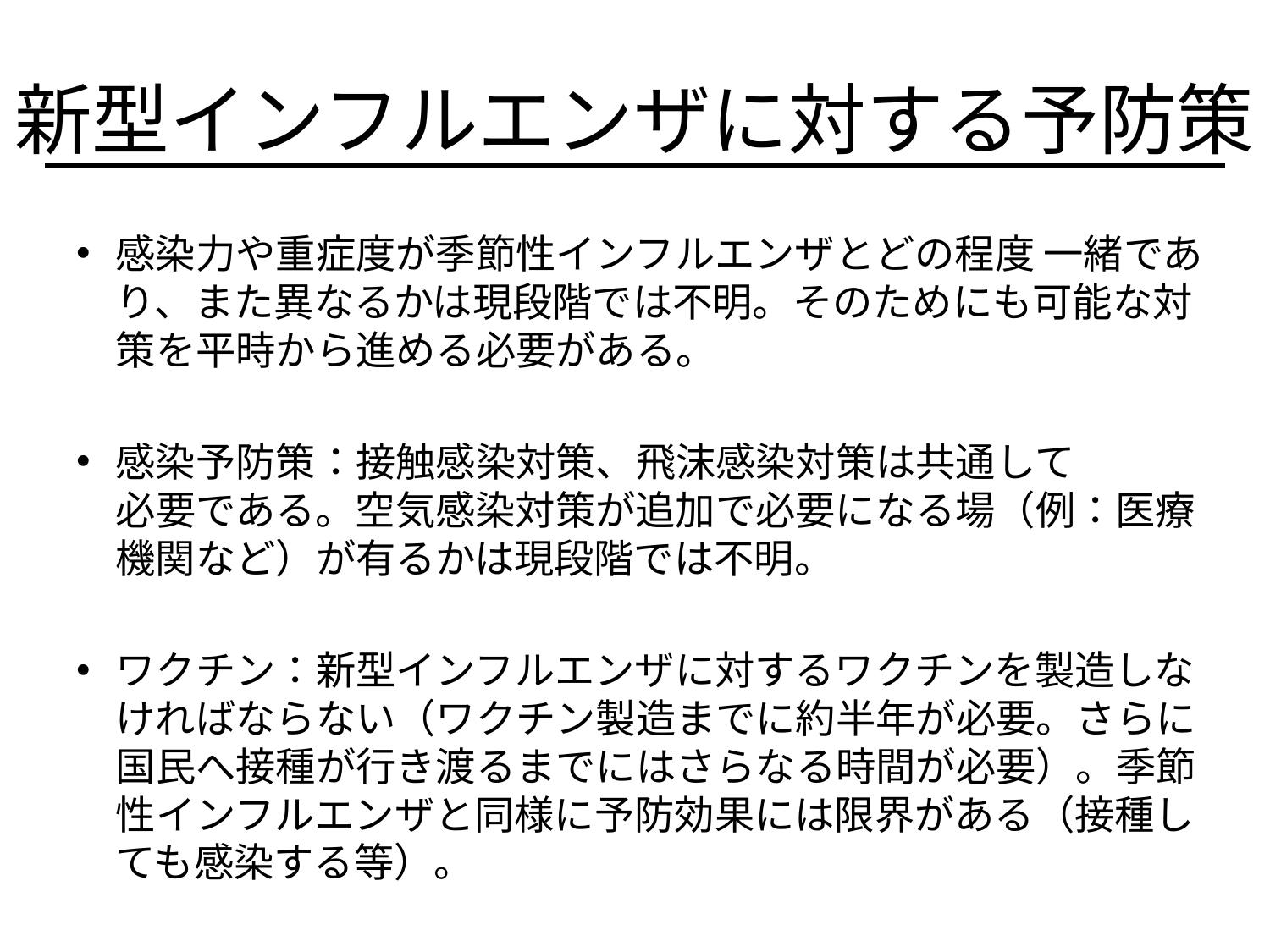

# 新型インフルエンザに対する予防策
感染力や重症度が季節性インフルエンザとどの程度 一緒であり、また異なるかは現段階では不明。そのためにも可能な対策を平時から進める必要がある。

感染予防策：接触感染対策、飛沫感染対策は共通して
必要である。空気感染対策が追加で必要になる場（例：医療機関など）が有るかは現段階では不明。

ワクチン：新型インフルエンザに対するワクチンを製造しなければならない（ワクチン製造までに約半年が必要。さらに国民へ接種が行き渡るまでにはさらなる時間が必要）。季節性インフルエンザと同様に予防効果には限界がある（接種しても感染する等）。